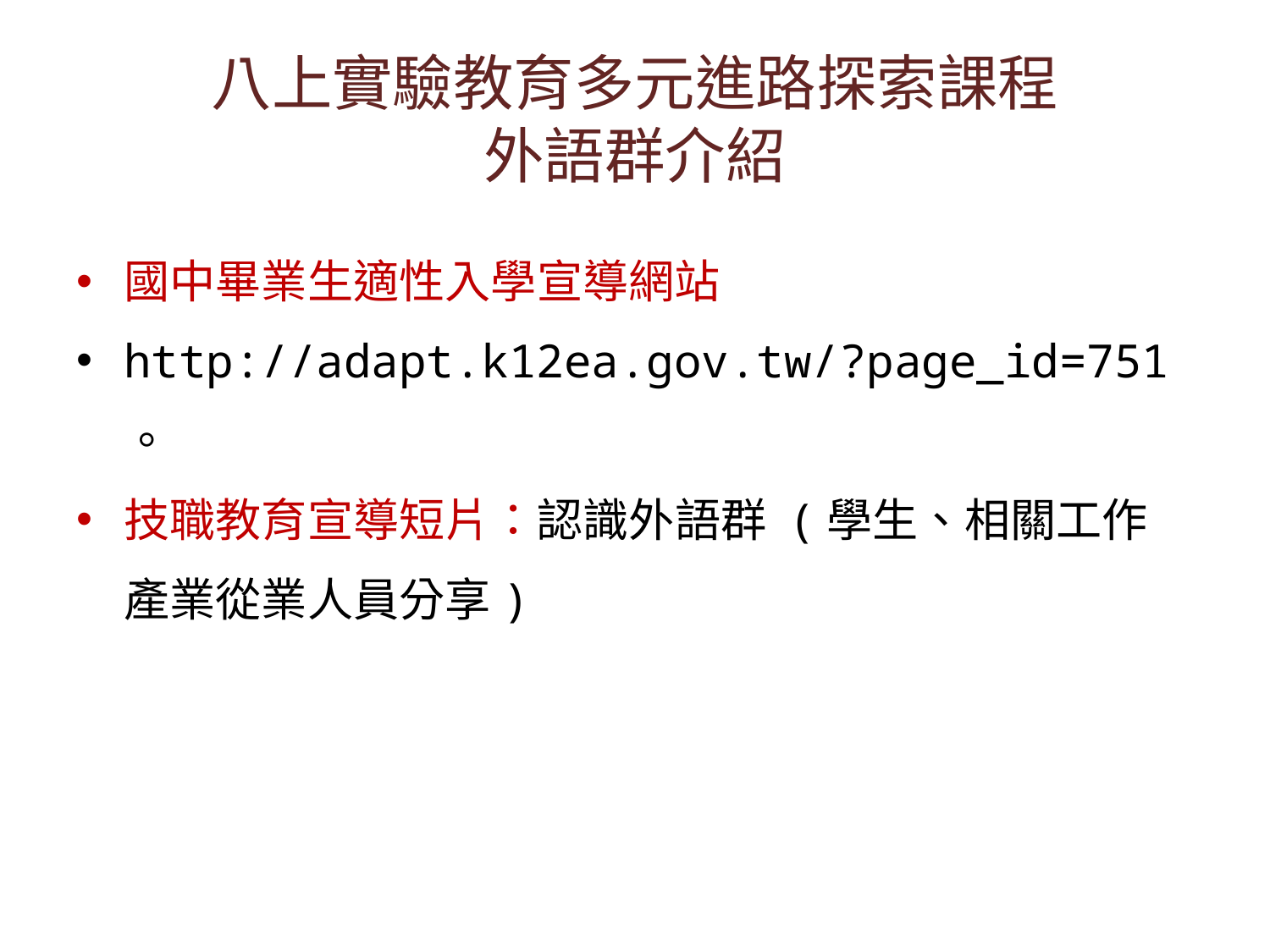

# 八上實驗教育多元進路探索課程 外語群介紹
國中畢業生適性入學宣導網站
http://adapt.k12ea.gov.tw/?page_id=751 。
技職教育宣導短片：認識外語群 (學生、相關工作產業從業人員分享)